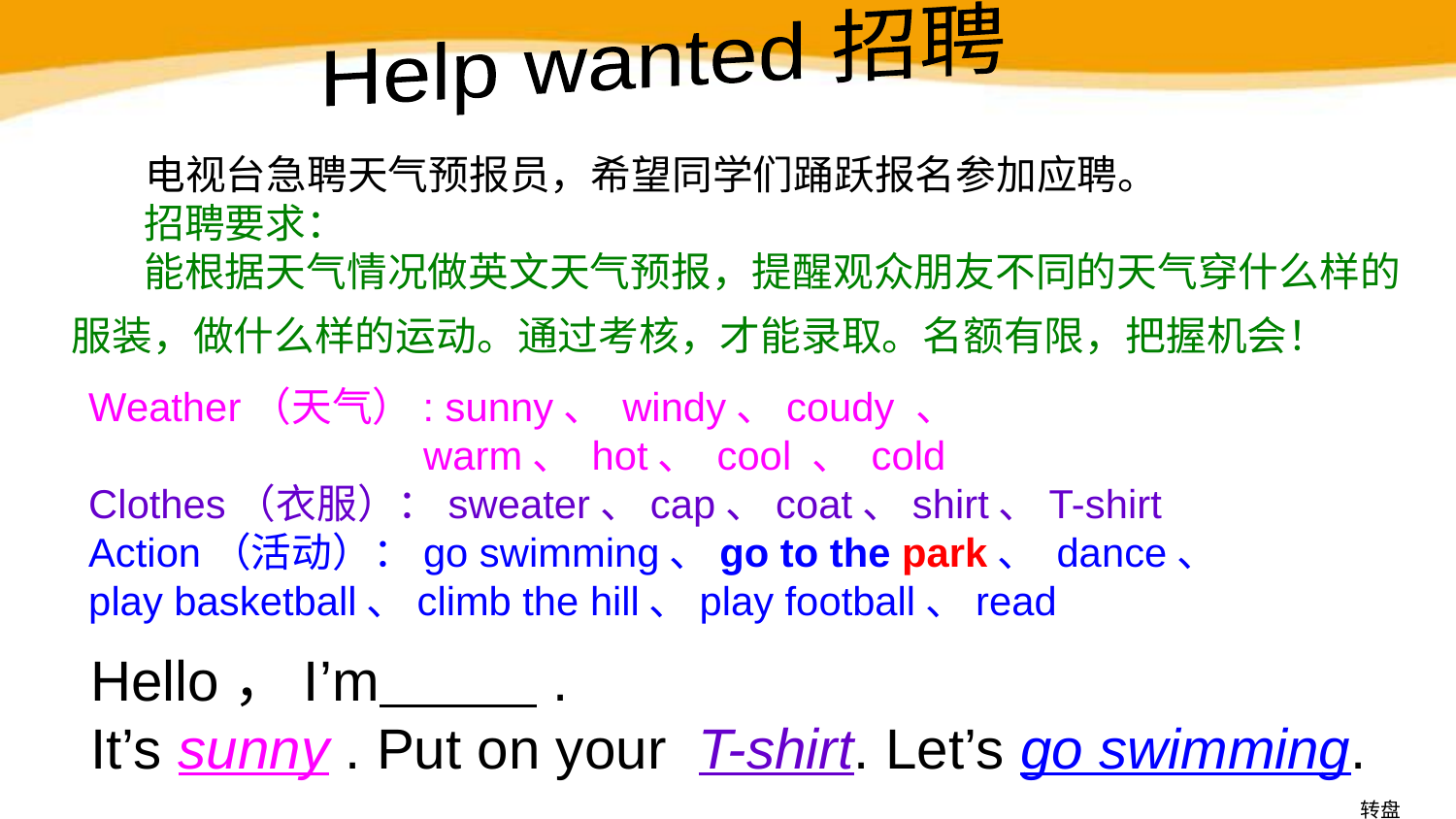

Help wanted 招聘
         电视台急聘天气预报员，希望同学们踊跃报名参加应聘。
       招聘要求：
       能根据天气情况做英文天气预报，提醒观众朋友不同的天气穿什么样的服装，做什么样的运动。通过考核，才能录取。名额有限，把握机会！

Weather（天气）: sunny、 windy、coudy 、
                              warm、 hot、 cool 、 cold
Clothes（衣服）：sweater、cap、coat、shirt、T-shirt
Action（活动）：go swimming、go to the park、 dance、
play basketball、climb the hill、play football、read
Hello，I’m           .
It’s sunny . Put on your  T-shirt. Let’s go swimming.
转盘